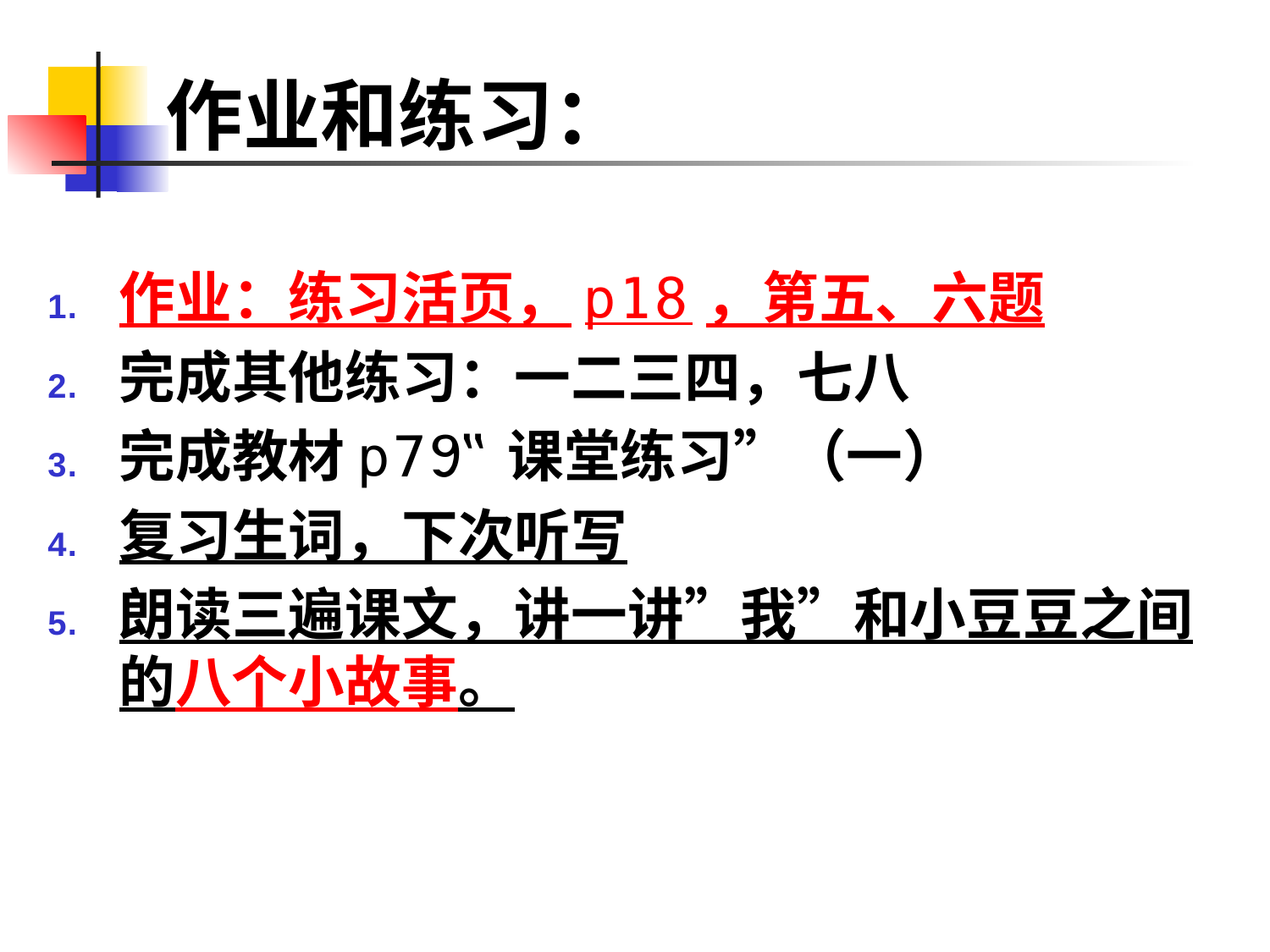

# 作业和练习：
作业：练习活页，p18，第五、六题
完成其他练习：一二三四，七八
完成教材p79“课堂练习”（一）
复习生词，下次听写
朗读三遍课文，讲一讲”我”和小豆豆之间的八个小故事。